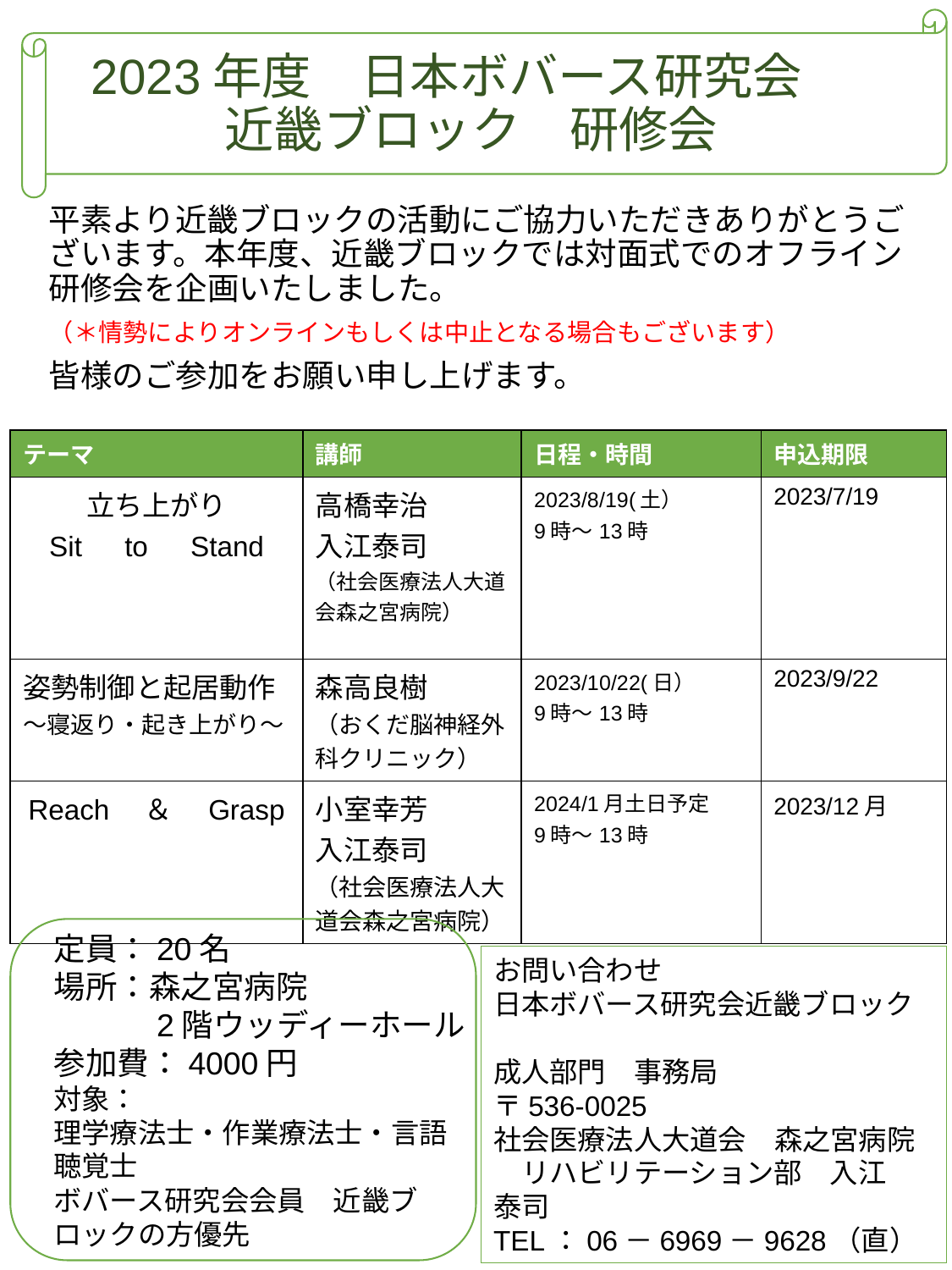

# 2023年度　日本ボバース研究会　 近畿ブロック　研修会
平素より近畿ブロックの活動にご協力いただきありがとうございます。本年度、近畿ブロックでは対面式でのオフライン研修会を企画いたしました。
（＊情勢によりオンラインもしくは中止となる場合もございます）
皆様のご参加をお願い申し上げます。
| テーマ | 講師 | 日程・時間 | 申込期限 |
| --- | --- | --- | --- |
| 立ち上がり Sit　to　Stand | 高橋幸治 入江泰司 （社会医療法人大道会森之宮病院） | 2023/8/19(土） 9時～13時 | 2023/7/19 |
| 姿勢制御と起居動作 ～寝返り・起き上がり～ | 森高良樹 （おくだ脳神経外科クリニック） | 2023/10/22(日） 9時～13時 | 2023/9/22 |
| Reach　＆　Grasp | 小室幸芳 入江泰司 （社会医療法人大道会森之宮病院） | 2024/1月土日予定 9時～13時 | 2023/12月 |

定員：20名
場所：森之宮病院
　　　2階ウッディーホール
参加費：4000円
対象：
理学療法士・作業療法士・言語聴覚士
ボバース研究会会員　近畿ブロックの方優先
お問い合わせ
日本ボバース研究会近畿ブロック
成人部門　事務局
〒536-0025
社会医療法人大道会　森之宮病院　リハビリテーション部　入江　泰司
TEL：06－6969－9628（直）